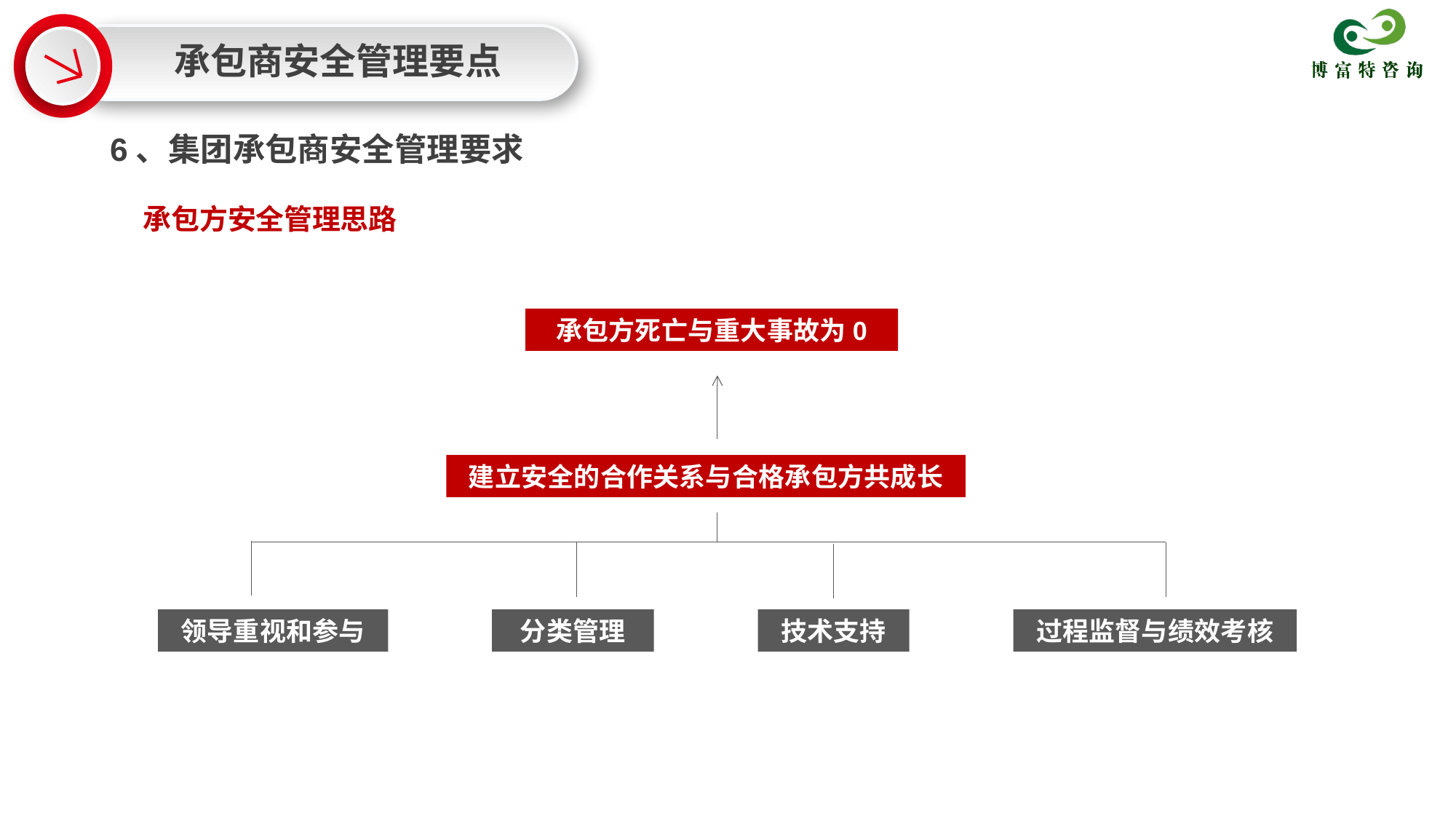

承包商安全管理要点
6、集团承包商安全管理要求
承包方安全管理思路
承包方死亡与重大事故为0
建立安全的合作关系与合格承包方共成长
领导重视和参与
分类管理
技术支持
过程监督与绩效考核